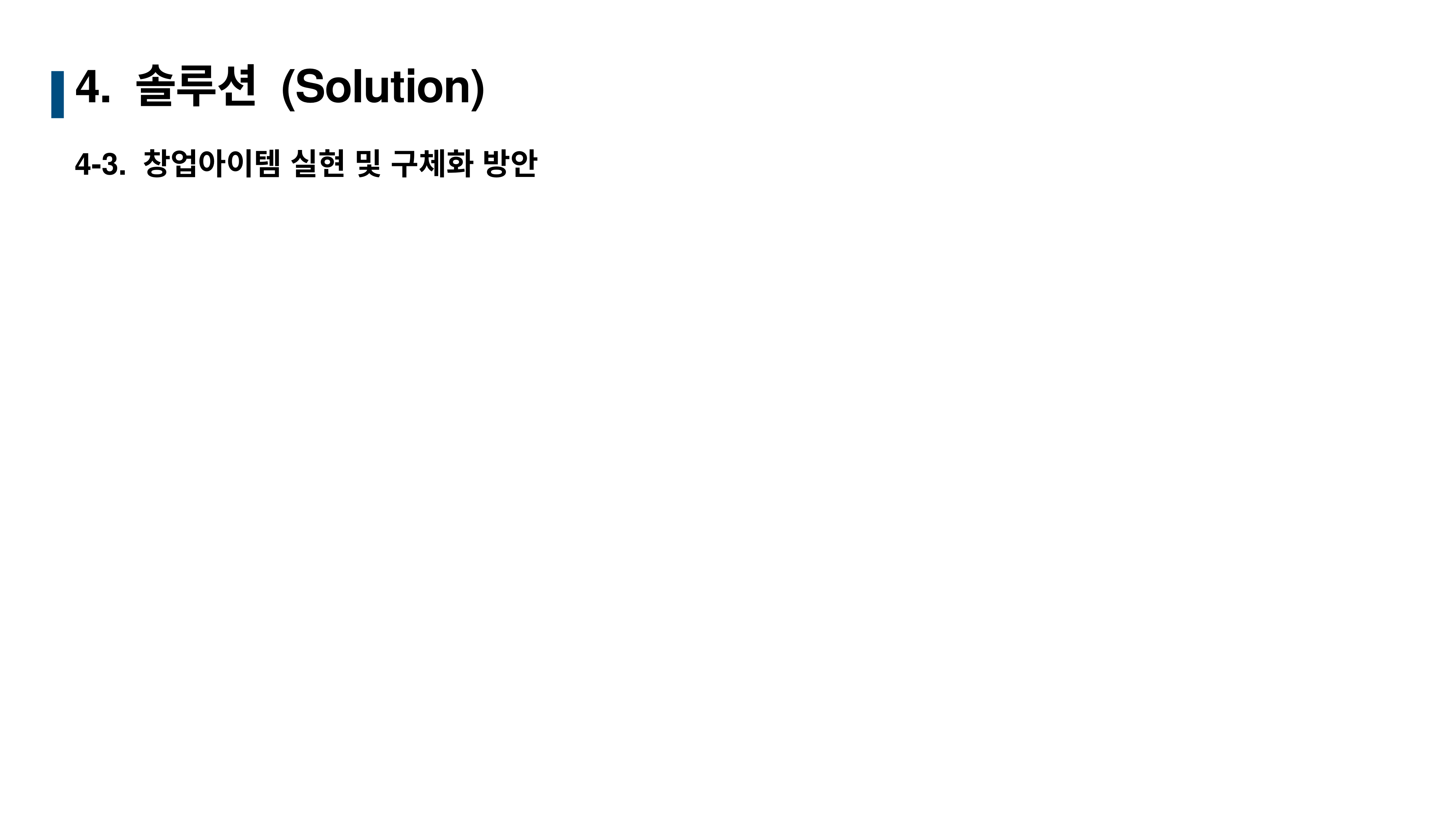

# 4. 솔루션 (Solution)
4-3. 창업아이템 실현 및 구체화 방안